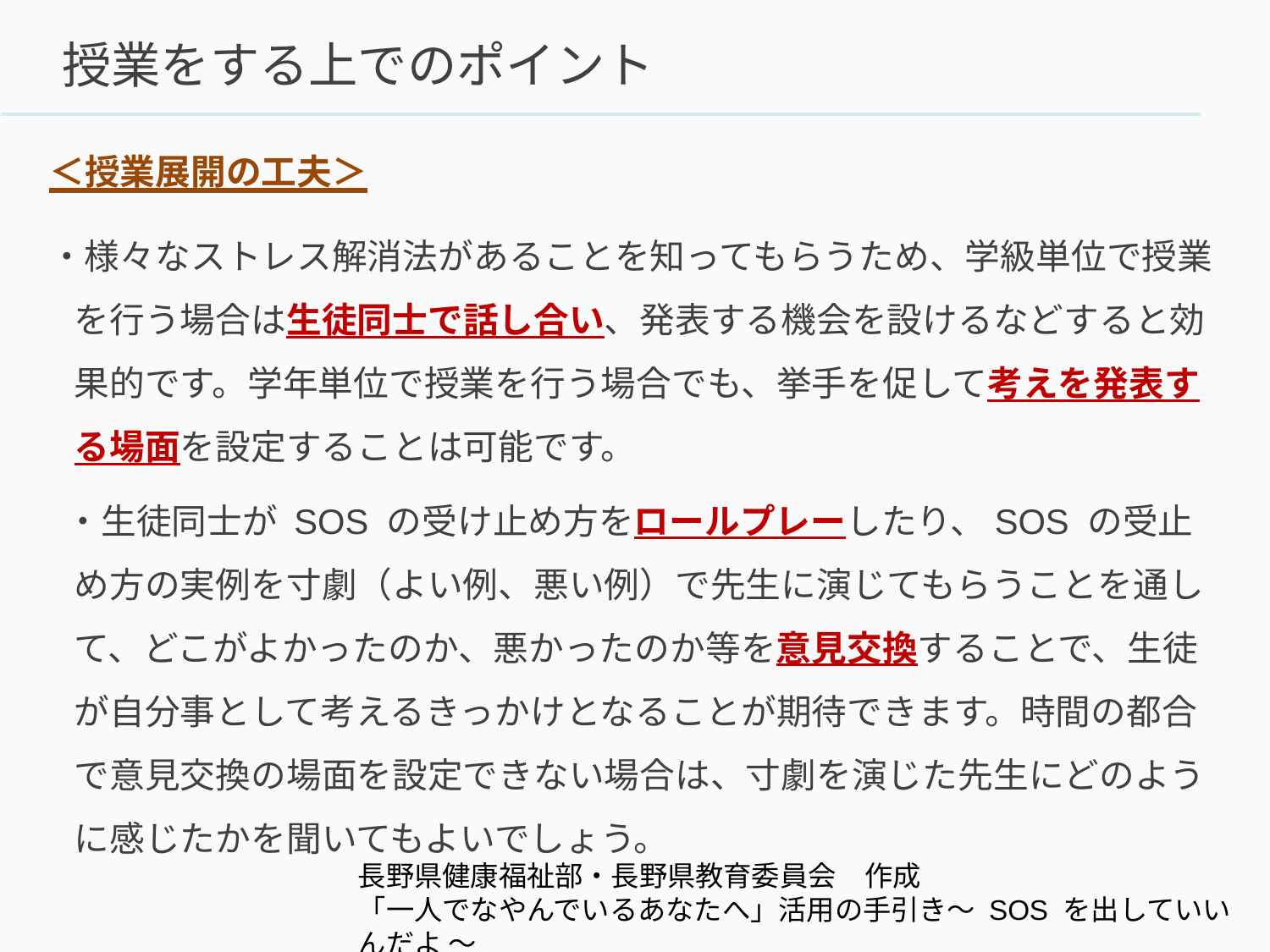

# 授業をする上でのポイント
＜授業展開の工夫＞
・様々なストレス解消法があることを知ってもらうため、学級単位で授業を行う場合は生徒同士で話し合い、発表する機会を設けるなどすると効果的です。学年単位で授業を行う場合でも、挙手を促して考えを発表する場面を設定することは可能です。
 ・生徒同士が SOS の受け止め方をロールプレーしたり、SOS の受止め方の実例を寸劇（よい例、悪い例）で先生に演じてもらうことを通して、どこがよかったのか、悪かったのか等を意見交換することで、生徒が自分事として考えるきっかけとなることが期待できます。時間の都合で意見交換の場面を設定できない場合は、寸劇を演じた先生にどのように感じたかを聞いてもよいでしょう。
長野県健康福祉部・長野県教育委員会　作成
「一人でなやんでいるあなたへ」活用の手引き～ SOS を出していいんだよ ～